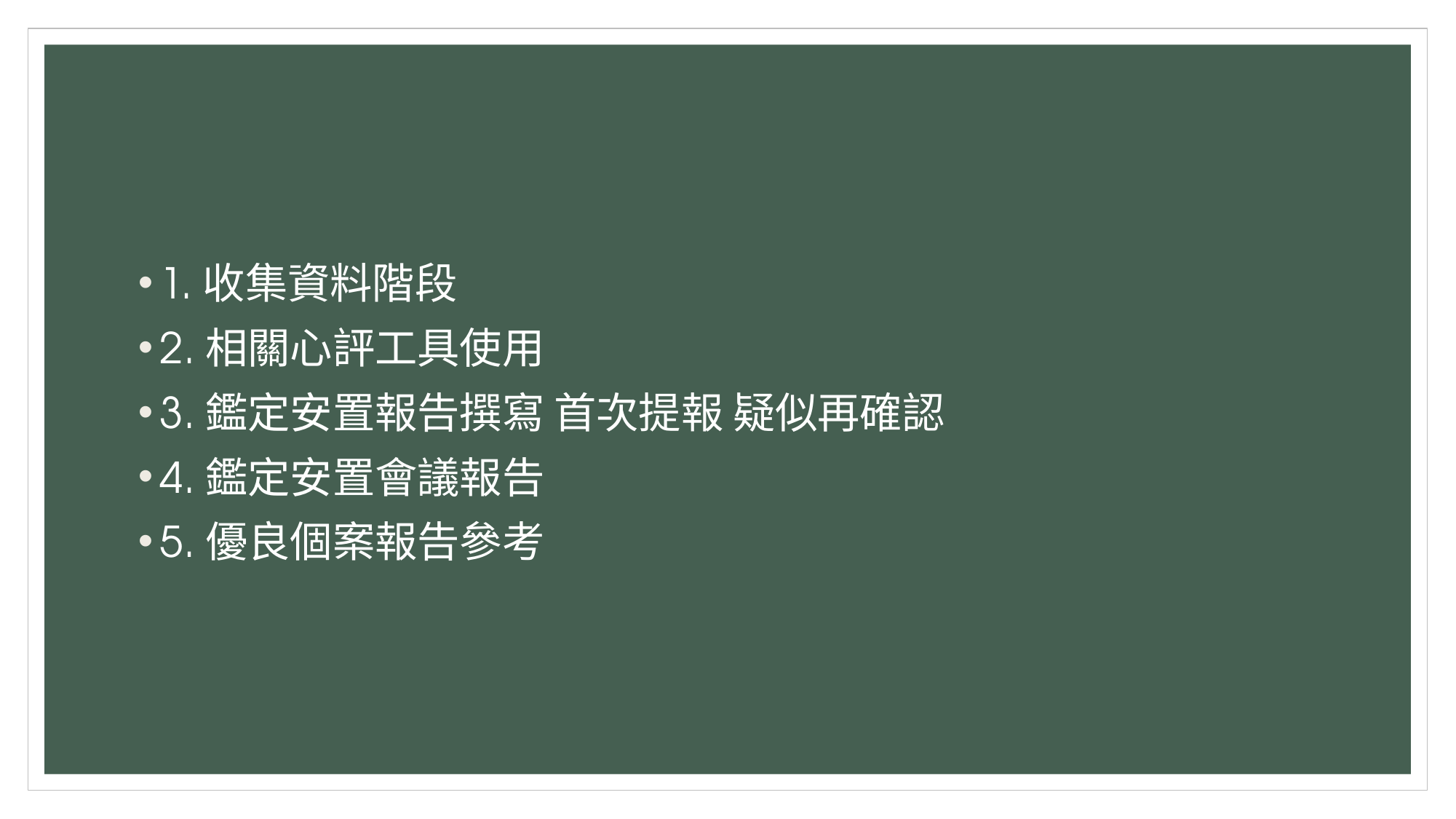

#
1.收集資料階段
2.相關心評工具使用
3.鑑定安置報告撰寫 首次提報 疑似再確認
4.鑑定安置會議報告
5.優良個案報告參考